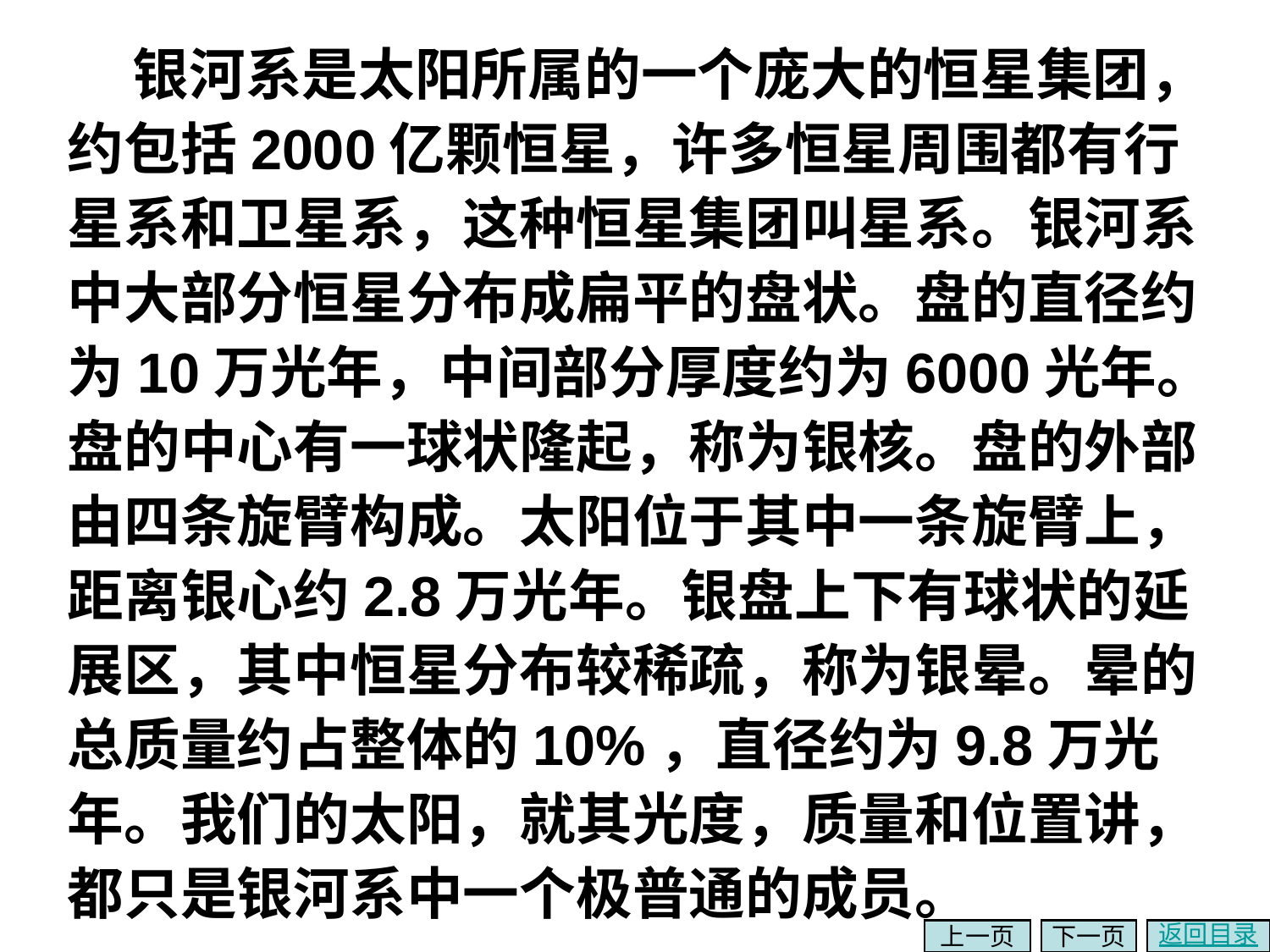

银河系是太阳所属的一个庞大的恒星集团，约包括2000亿颗恒星，许多恒星周围都有行星系和卫星系，这种恒星集团叫星系。银河系中大部分恒星分布成扁平的盘状。盘的直径约为10万光年，中间部分厚度约为6000光年。盘的中心有一球状隆起，称为银核。盘的外部由四条旋臂构成。太阳位于其中一条旋臂上，距离银心约2.8万光年。银盘上下有球状的延展区，其中恒星分布较稀疏，称为银晕。晕的总质量约占整体的10%，直径约为9.8万光年。我们的太阳，就其光度，质量和位置讲，都只是银河系中一个极普通的成员。
上一页
下一页
返回目录